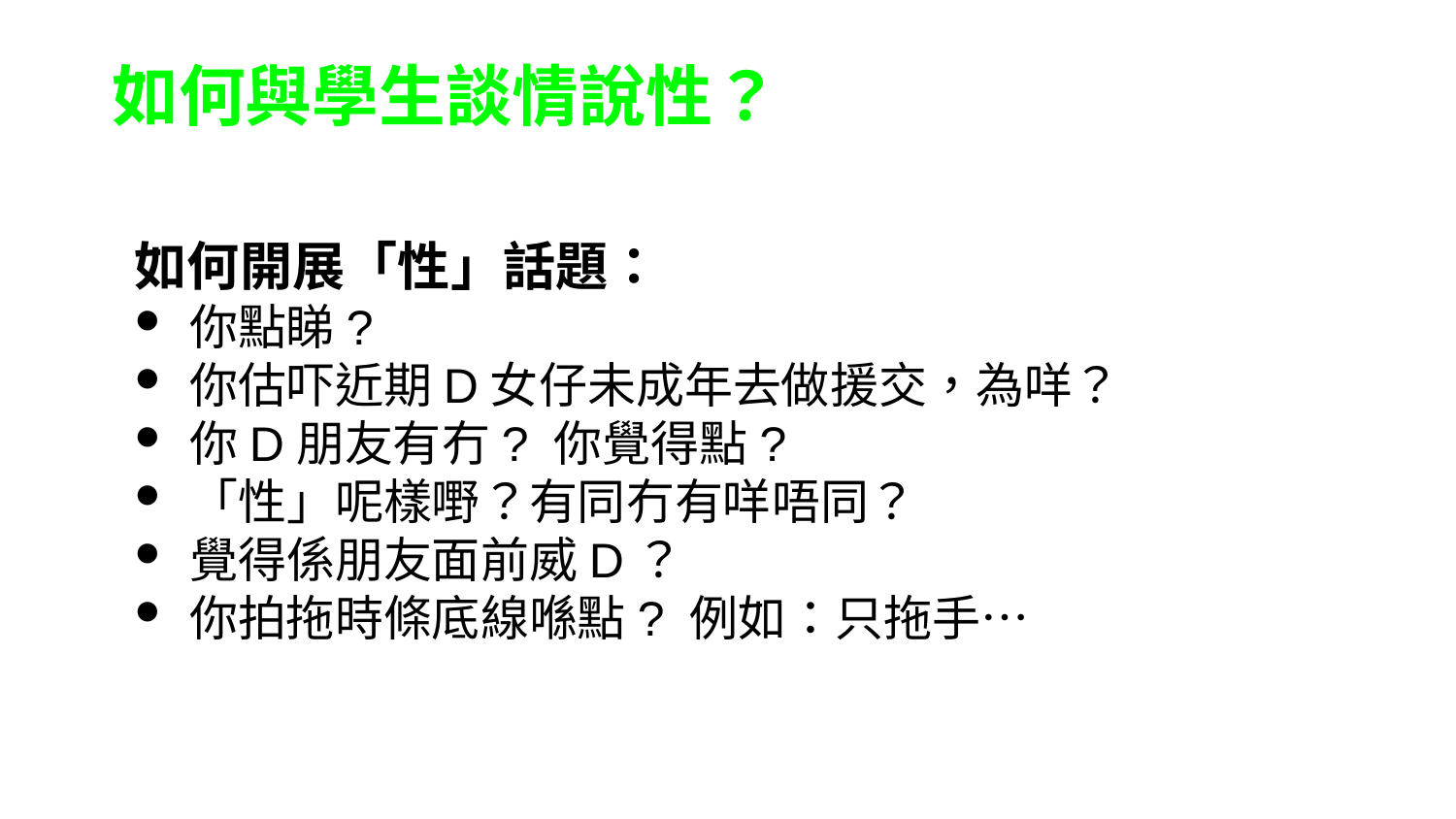

# 如何與學生談情說性？
如何開展「性」話題：
你點睇?
你估吓近期D女仔未成年去做援交，為咩？
你D朋友有冇? 你覺得點?
「性」呢樣嘢？有同冇有咩唔同？
覺得係朋友面前威D？
你拍拖時條底線喺點? 例如：只拖手…